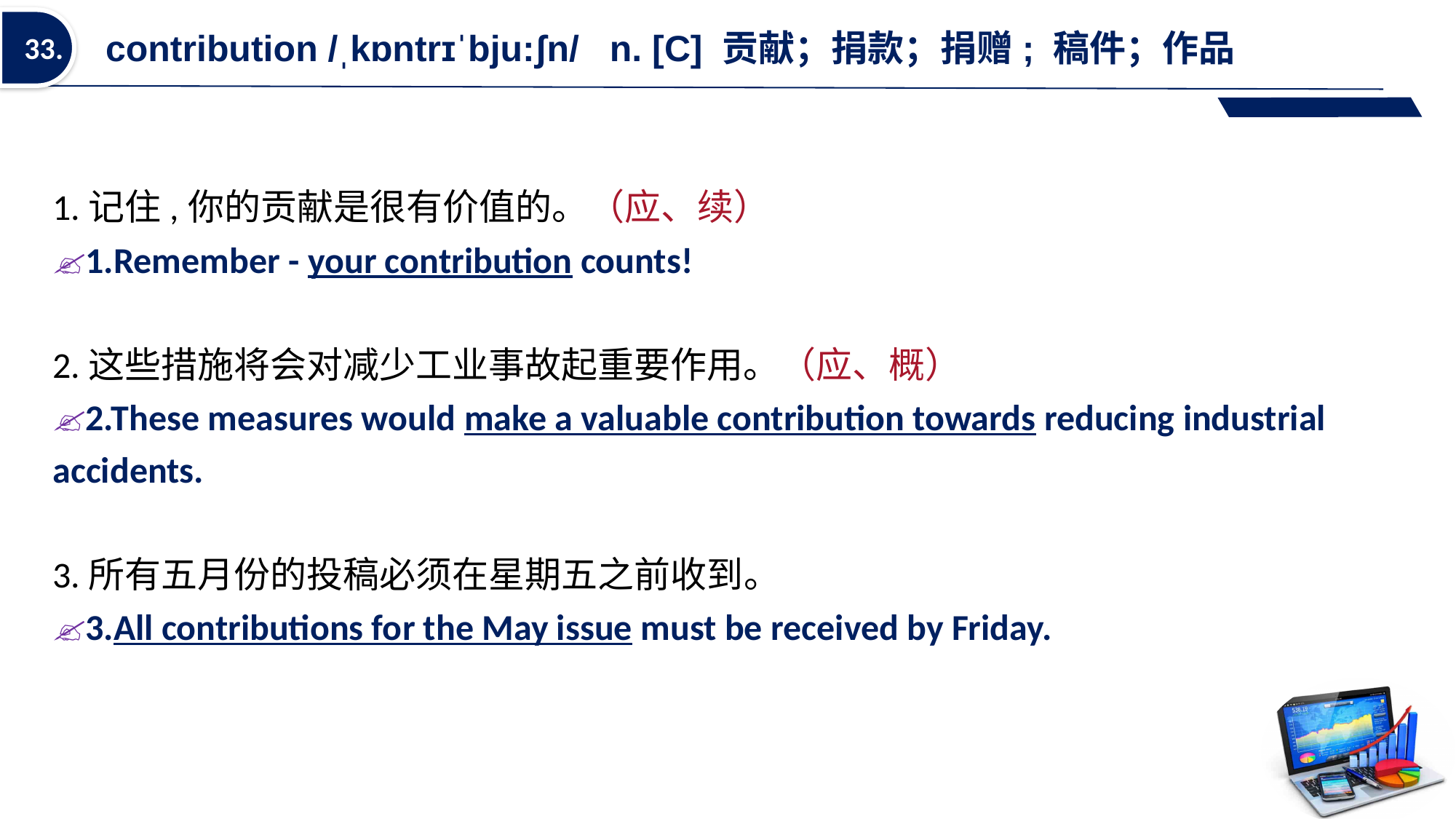

contribution /ˌkɒntrɪˈbju:ʃn/   n. [C] 贡献；捐款；捐赠; 稿件；作品

33.
1.记住,你的贡献是很有价值的。（应、续）
✍1.Remember - your contribution counts!

2.这些措施将会对减少工业事故起重要作用。（应、概）
✍2.These measures would make a valuable contribution towards reducing industrial accidents.

3.所有五月份的投稿必须在星期五之前收到。
✍3.All contributions for the May issue must be received by Friday.